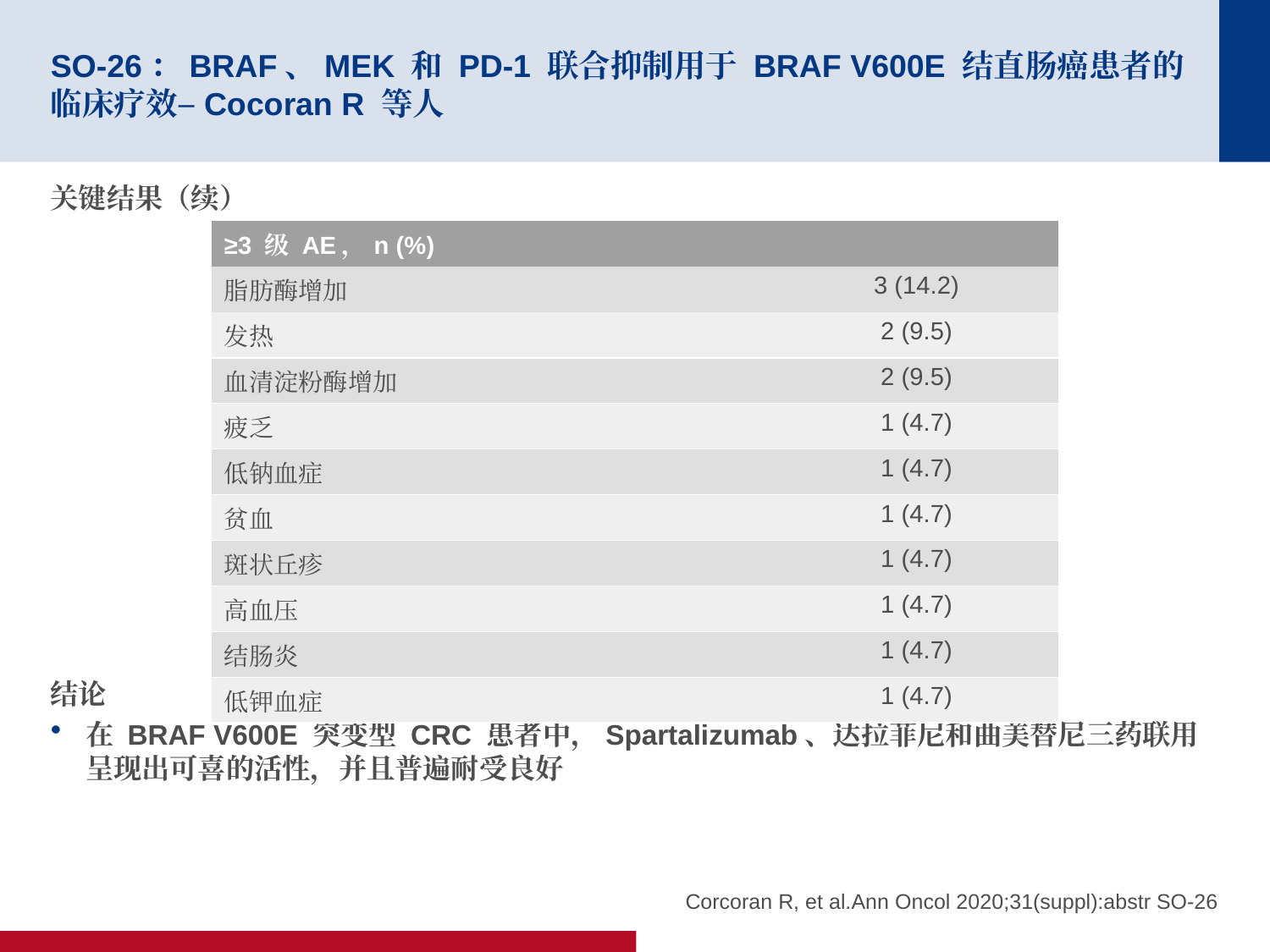

# SO-26：BRAF、MEK 和 PD-1 联合抑制用于 BRAF V600E 结直肠癌患者的临床疗效–Cocoran R 等人
关键结果（续）
结论
在 BRAF V600E 突变型 CRC 患者中，Spartalizumab、达拉菲尼和曲美替尼三药联用呈现出可喜的活性，并且普遍耐受良好
| ≥3 级 AE，n (%) |  |
| --- | --- |
| 脂肪酶增加 | 3 (14.2) |
| 发热 | 2 (9.5) |
| 血清淀粉酶增加 | 2 (9.5) |
| 疲乏 | 1 (4.7) |
| 低钠血症 | 1 (4.7) |
| 贫血 | 1 (4.7) |
| 斑状丘疹 | 1 (4.7) |
| 高血压 | 1 (4.7) |
| 结肠炎 | 1 (4.7) |
| 低钾血症 | 1 (4.7) |
Corcoran R, et al.Ann Oncol 2020;31(suppl):abstr SO-26